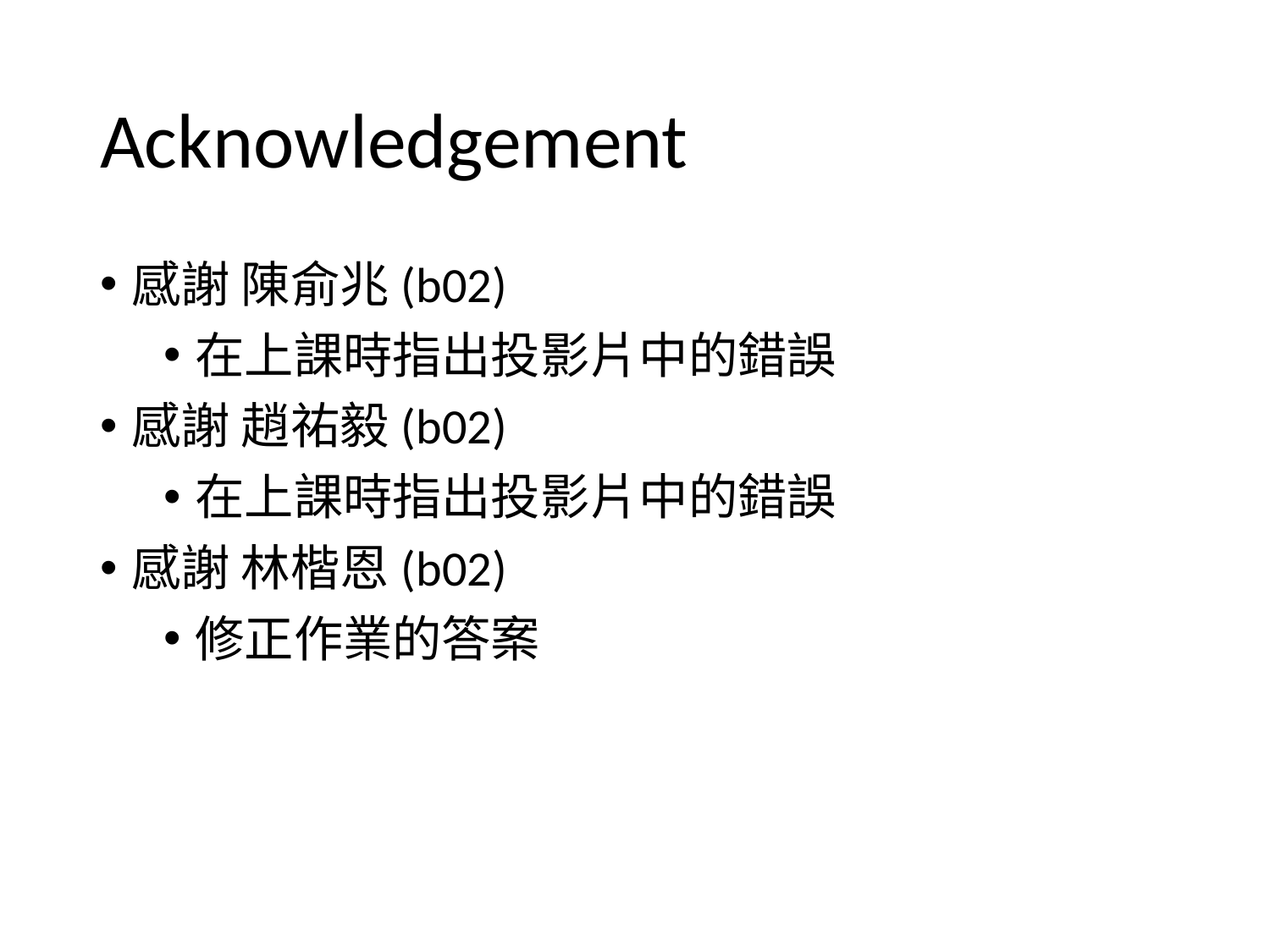

# Acknowledgement
感謝 陳俞兆(b02)
在上課時指出投影片中的錯誤
感謝 趙祐毅(b02)
在上課時指出投影片中的錯誤
感謝 林楷恩(b02)
修正作業的答案